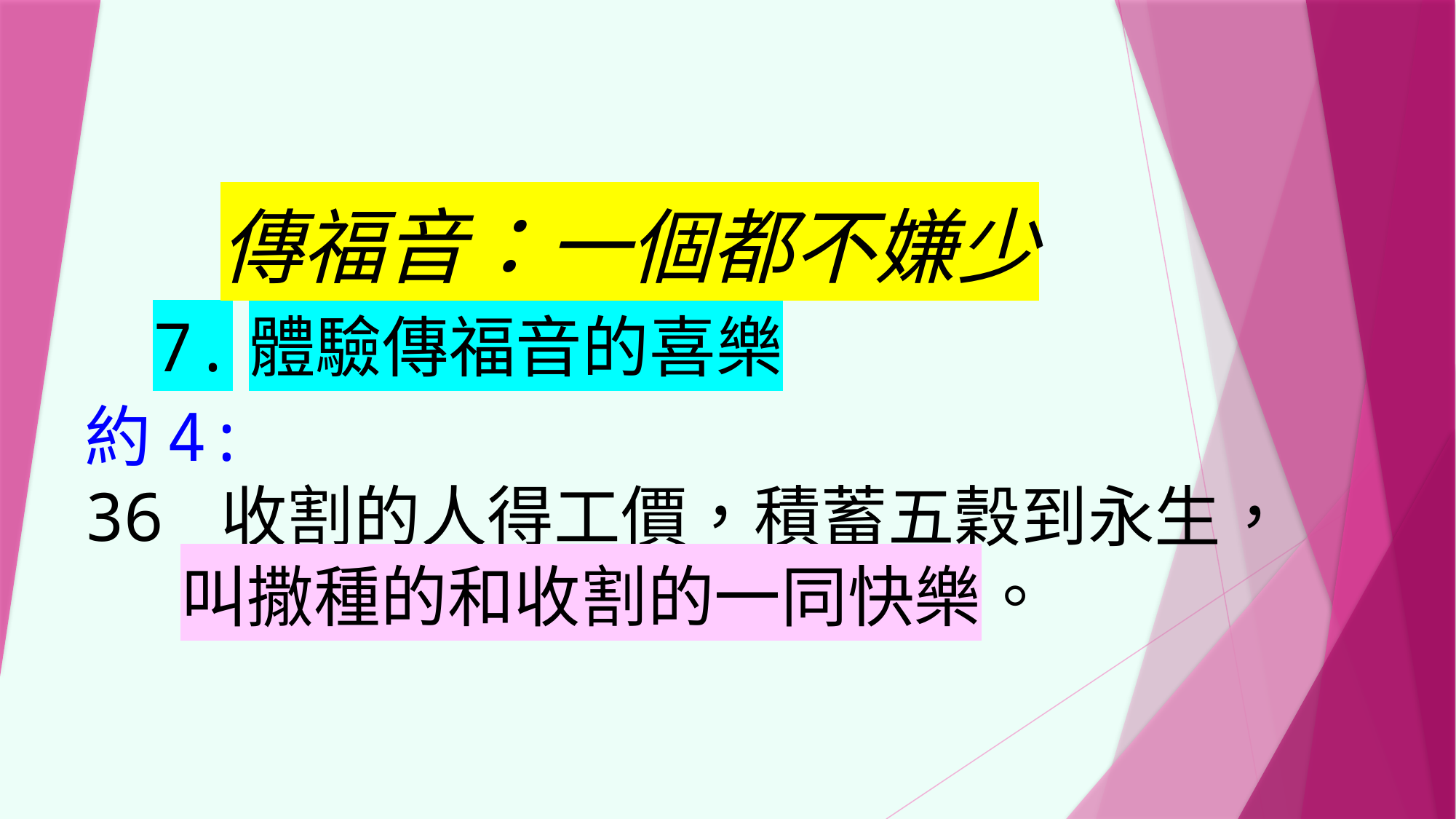

傳福音：一個都不嫌少
7.體驗傳福音的喜樂
約4:
36 收割的人得工價，積蓄五穀到永生，叫撒種的和收割的一同快樂。